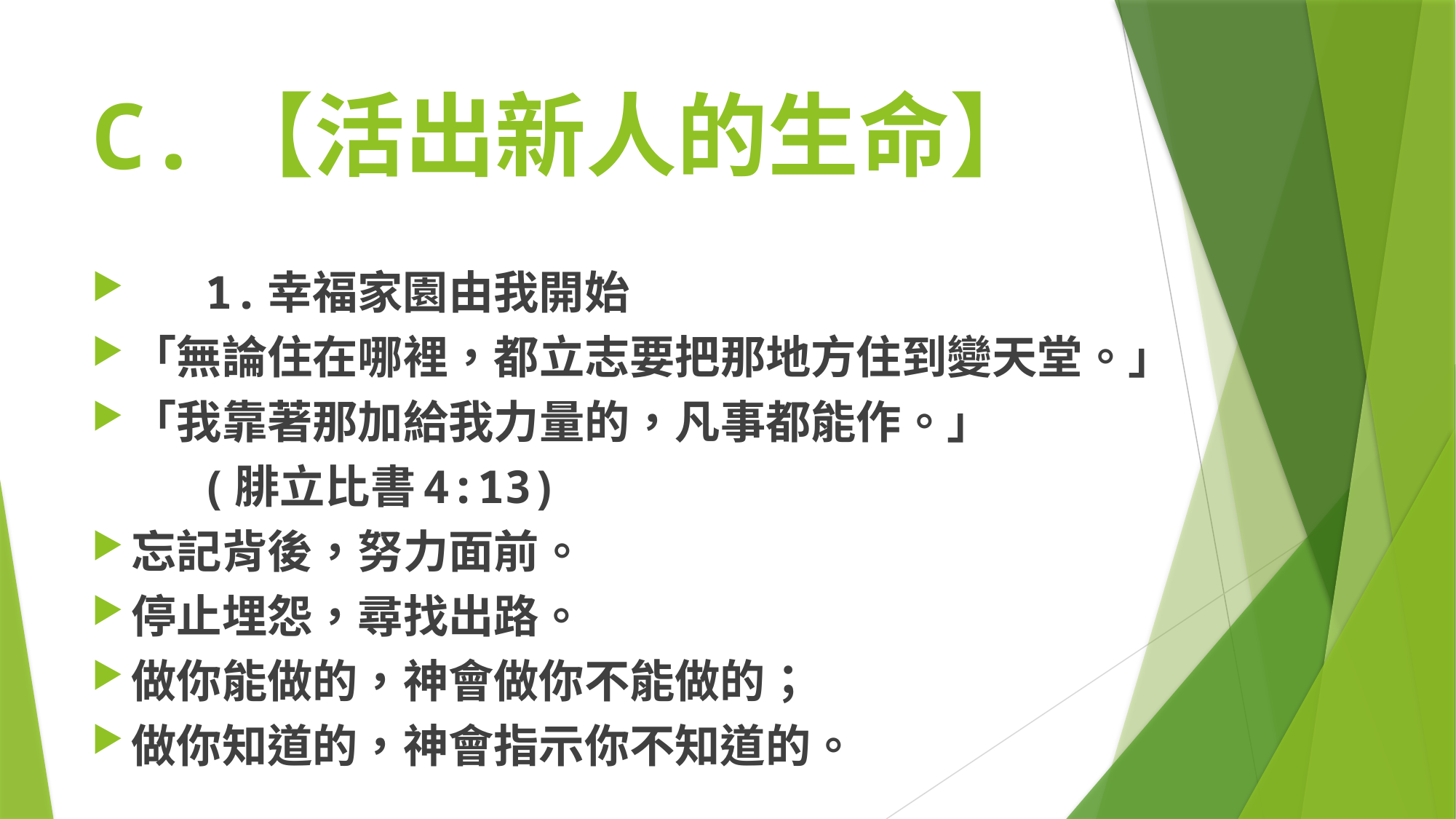

# C.【活出新人的生命】
	1.幸福家園由我開始
「無論住在哪裡，都立志要把那地方住到變天堂。」
「我靠著那加給我力量的，凡事都能作。」
    (腓立比書4:13)
忘記背後，努力面前。
停止埋怨，尋找出路。
做你能做的，神會做你不能做的；
做你知道的，神會指示你不知道的。